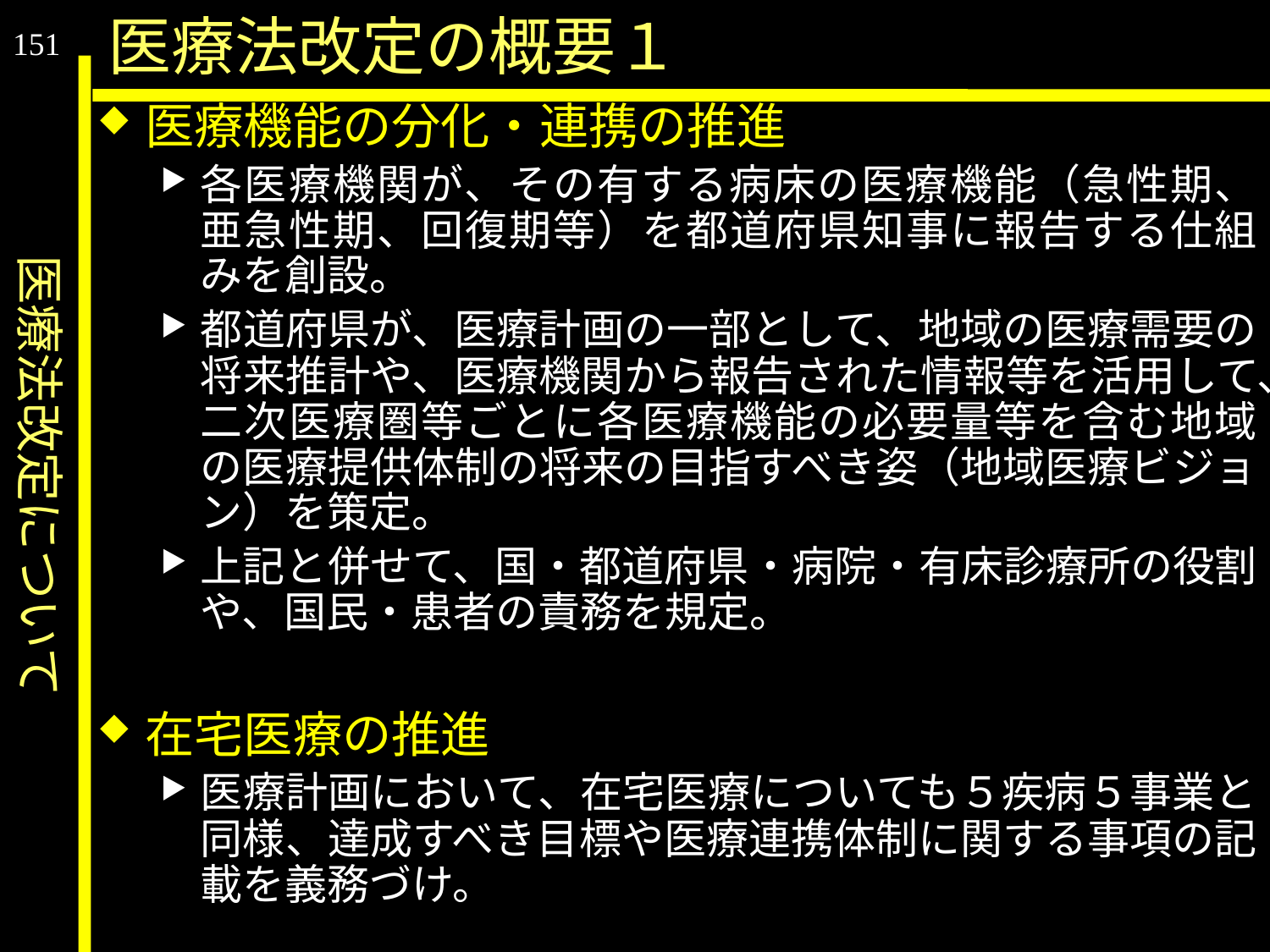

医療法改定について
医療法改定の概要１
151

医療機能の分化・連携の推進
各医療機関が、その有する病床の医療機能（急性期、亜急性期、回復期等）を都道府県知事に報告する仕組みを創設。
都道府県が、医療計画の一部として、地域の医療需要の将来推計や、医療機関から報告された情報等を活用して、二次医療圏等ごとに各医療機能の必要量等を含む地域の医療提供体制の将来の目指すべき姿（地域医療ビジョン）を策定。
上記と併せて、国・都道府県・病院・有床診療所の役割や、国民・患者の責務を規定。

在宅医療の推進
医療計画において、在宅医療についても５疾病５事業と同様、達成すべき目標や医療連携体制に関する事項の記載を義務づけ。